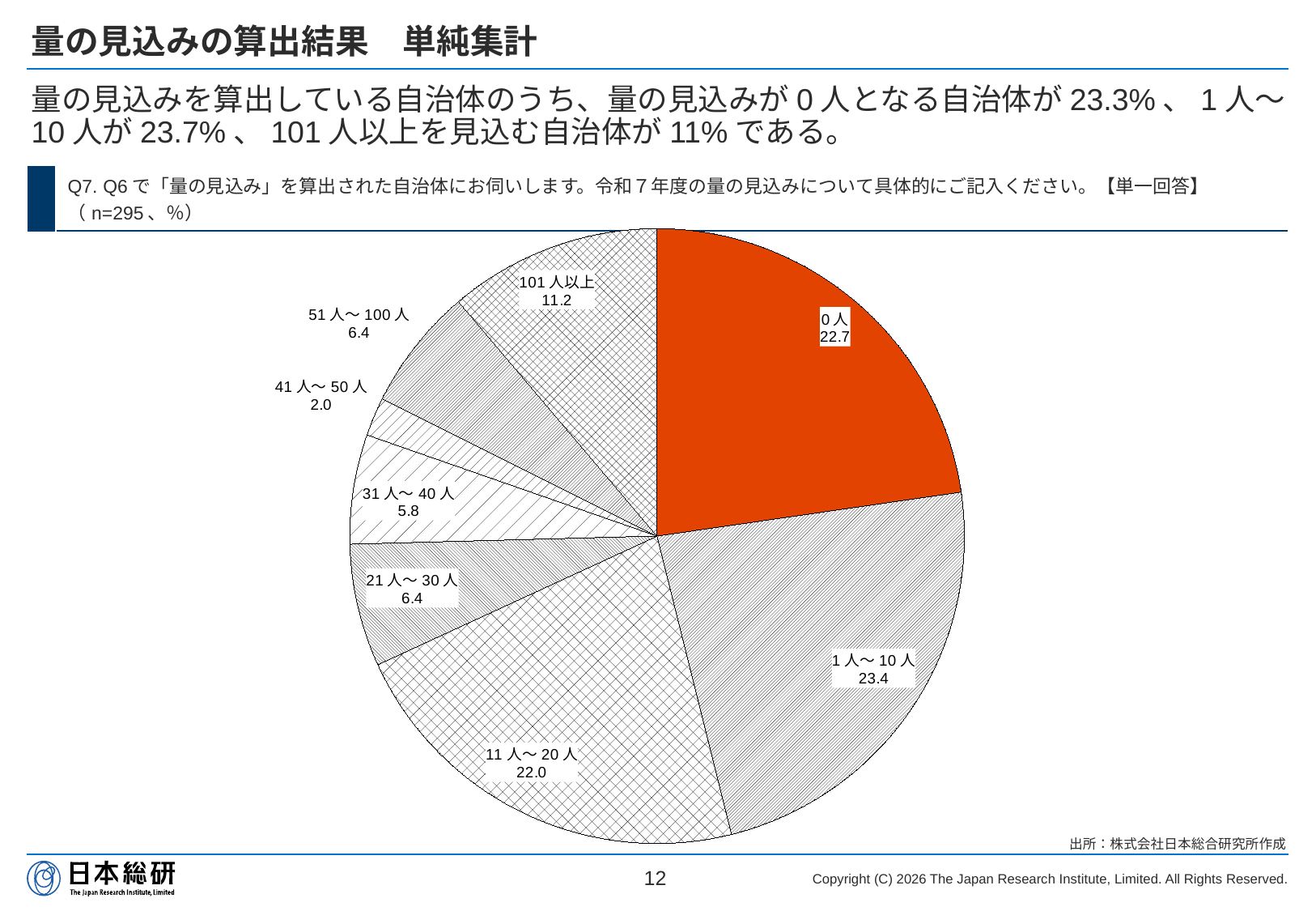

# 量の見込みの算出結果　単純集計
量の見込みを算出している自治体のうち、量の見込みが0人となる自治体が23.3%、1人～10人が23.7%、101人以上を見込む自治体が11%である。

### Chart

| Category |
|---|

### Chart

| Category | % |
|---|---|
| 0人 | 22.71186440677966 |
| 1人～10人 | 23.389830508474578 |
| 11人～20人 | 22.033898305084744 |
| 21人～30人 | 6.440677966101695 |
| 31人～40人 | 5.762711864406779 |
| 41人～50人 | 2.0338983050847457 |
| 51人～100人 | 6.440677966101695 |
| 101人以上 | 11.186440677966102 |

### Chart

| Category |
|---|
|  | Q7. Q6で「量の見込み」を算出された自治体にお伺いします。令和７年度の量の見込みについて具体的にご記入ください。【単一回答】 （n=295、％） |
| --- | --- |
出所：株式会社日本総合研究所作成